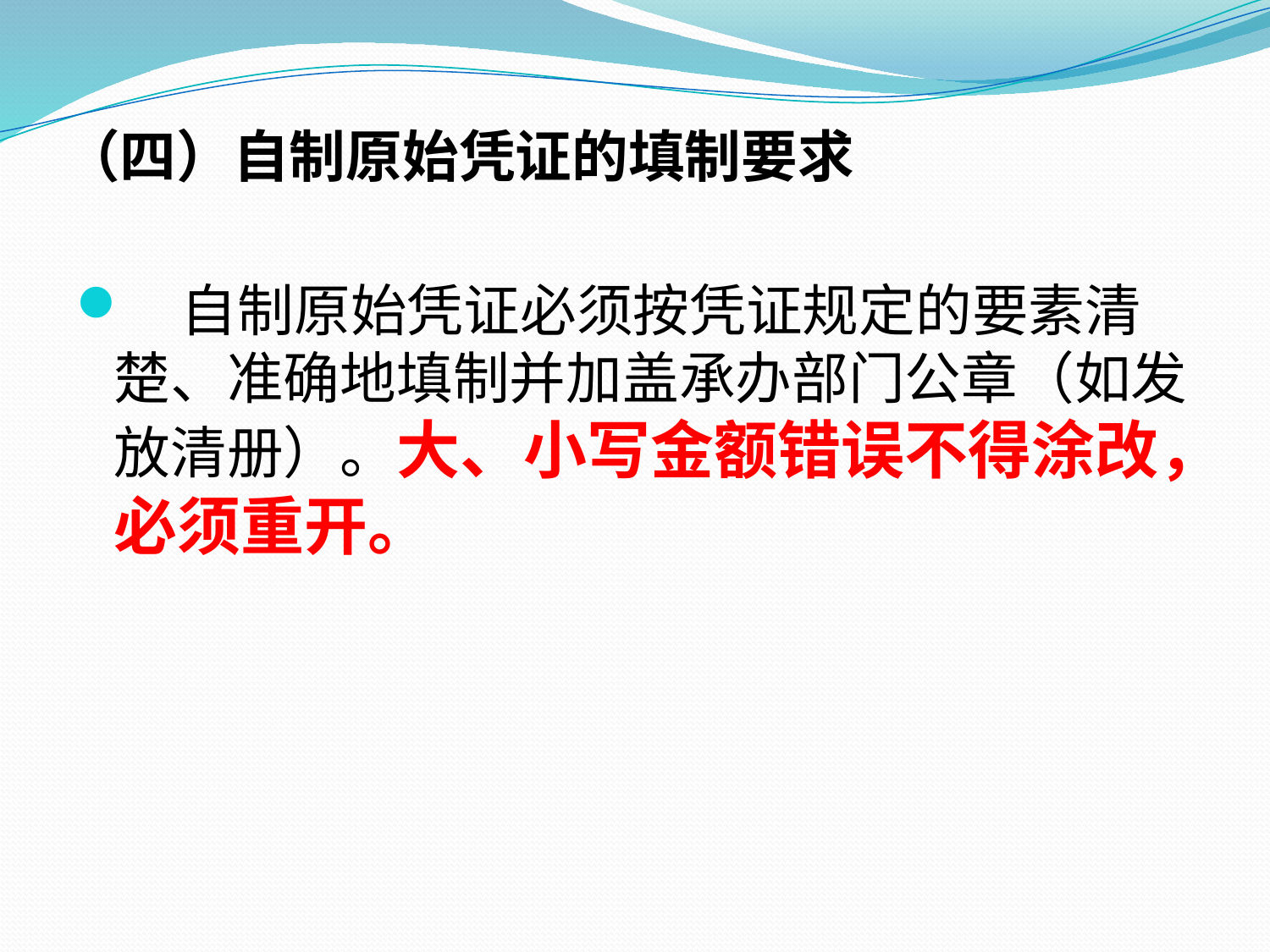

# （四）自制原始凭证的填制要求
   自制原始凭证必须按凭证规定的要素清楚、准确地填制并加盖承办部门公章（如发放清册）。大、小写金额错误不得涂改，必须重开。